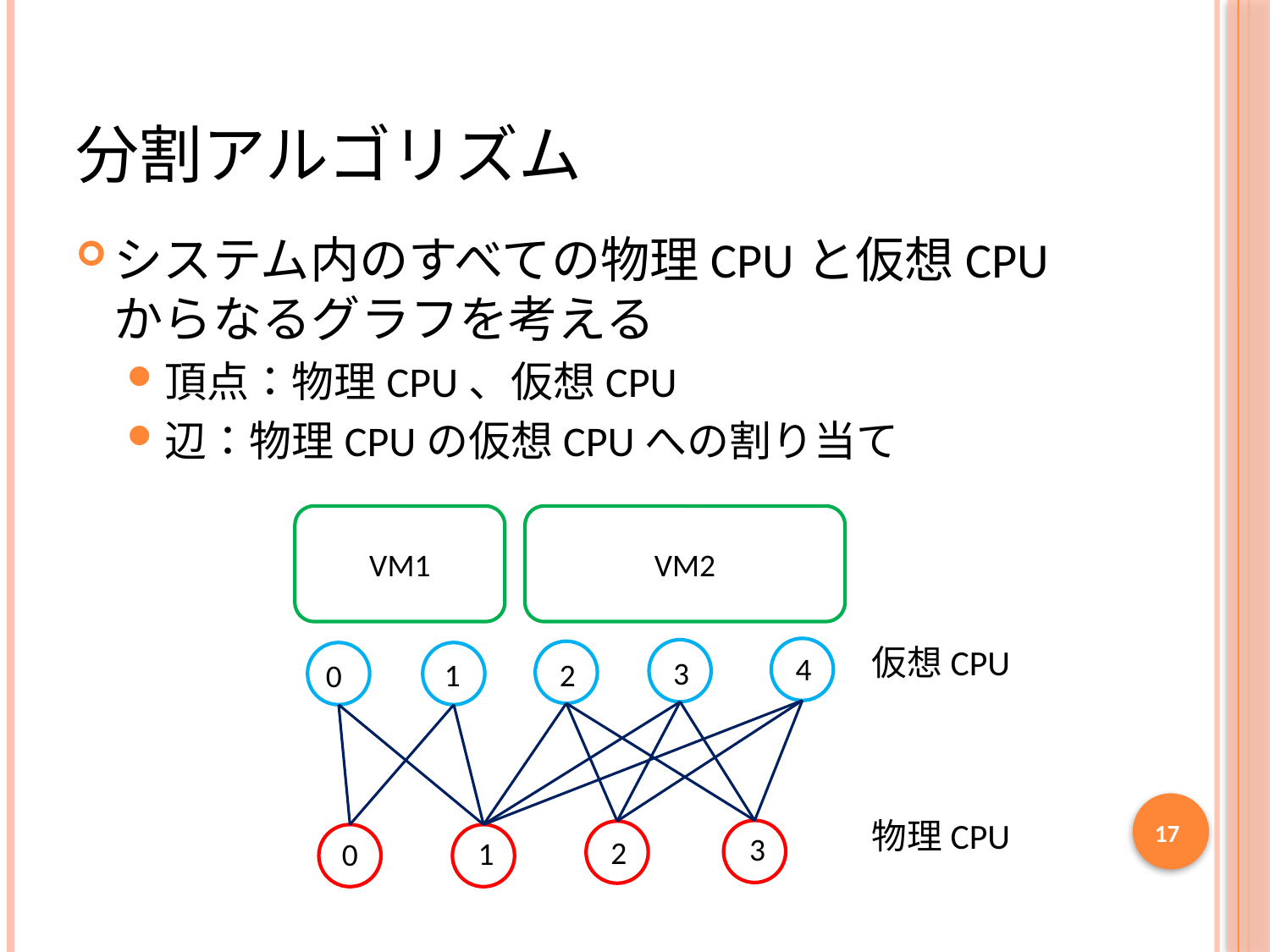

# 分割アルゴリズム
システム内のすべての物理CPUと仮想CPUからなるグラフを考える
頂点：物理CPU、仮想CPU
辺：物理CPUの仮想CPUへの割り当て
VM1
VM2
仮想CPU
4

3
1

2
0

17
物理CPU
3
2
1

0